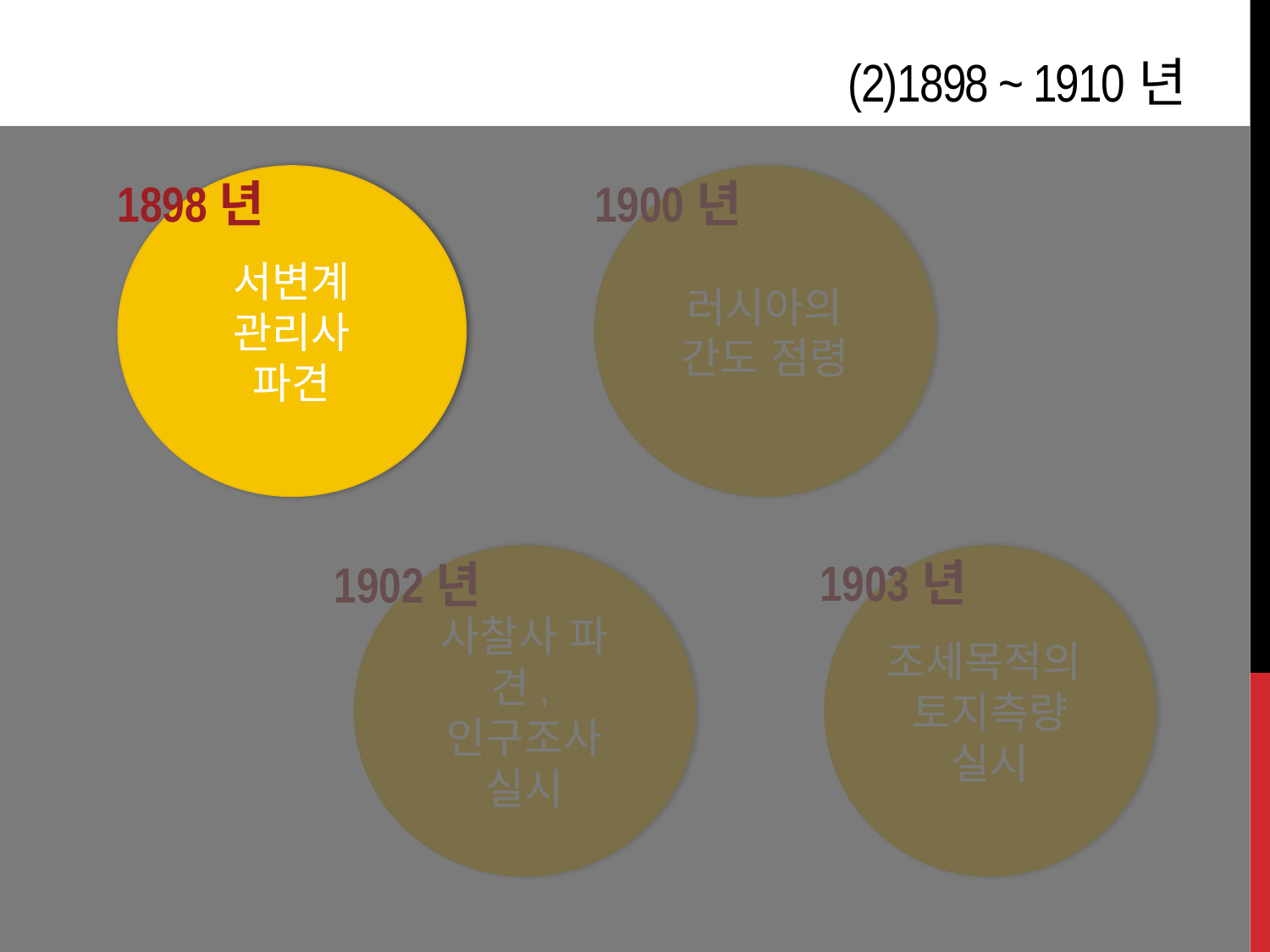

# (2)1898 ~ 1910년

1898년
서변계 관리사
파견
1900년
러시아의
간도 점령
사찰사 파견,
인구조사 실시
1903년
조세목적의
토지측량 실시
1902년